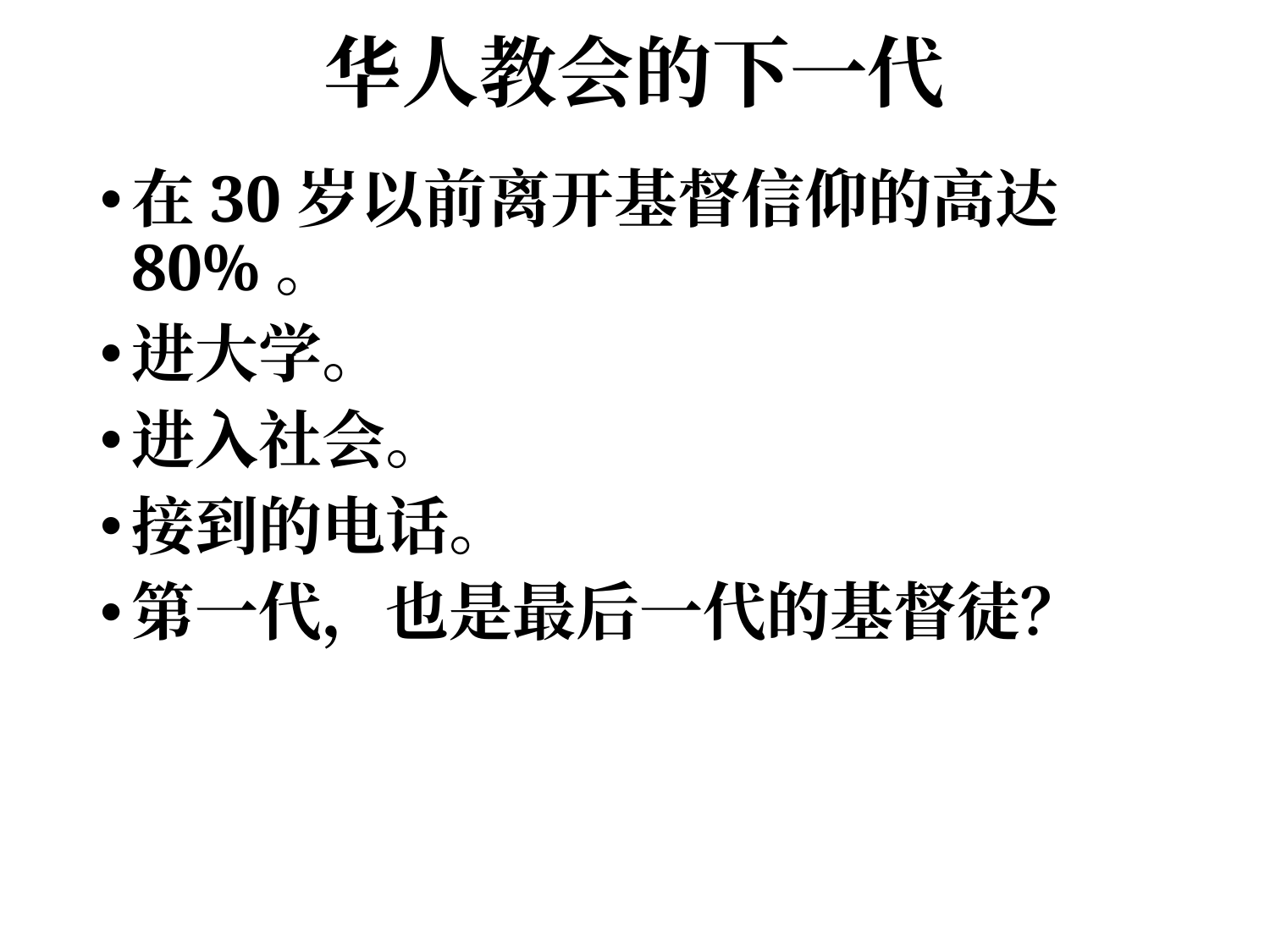

# 华人教会的下一代
在30岁以前离开基督信仰的高达80%。
进大学。
进入社会。
接到的电话。
第一代，也是最后一代的基督徒？